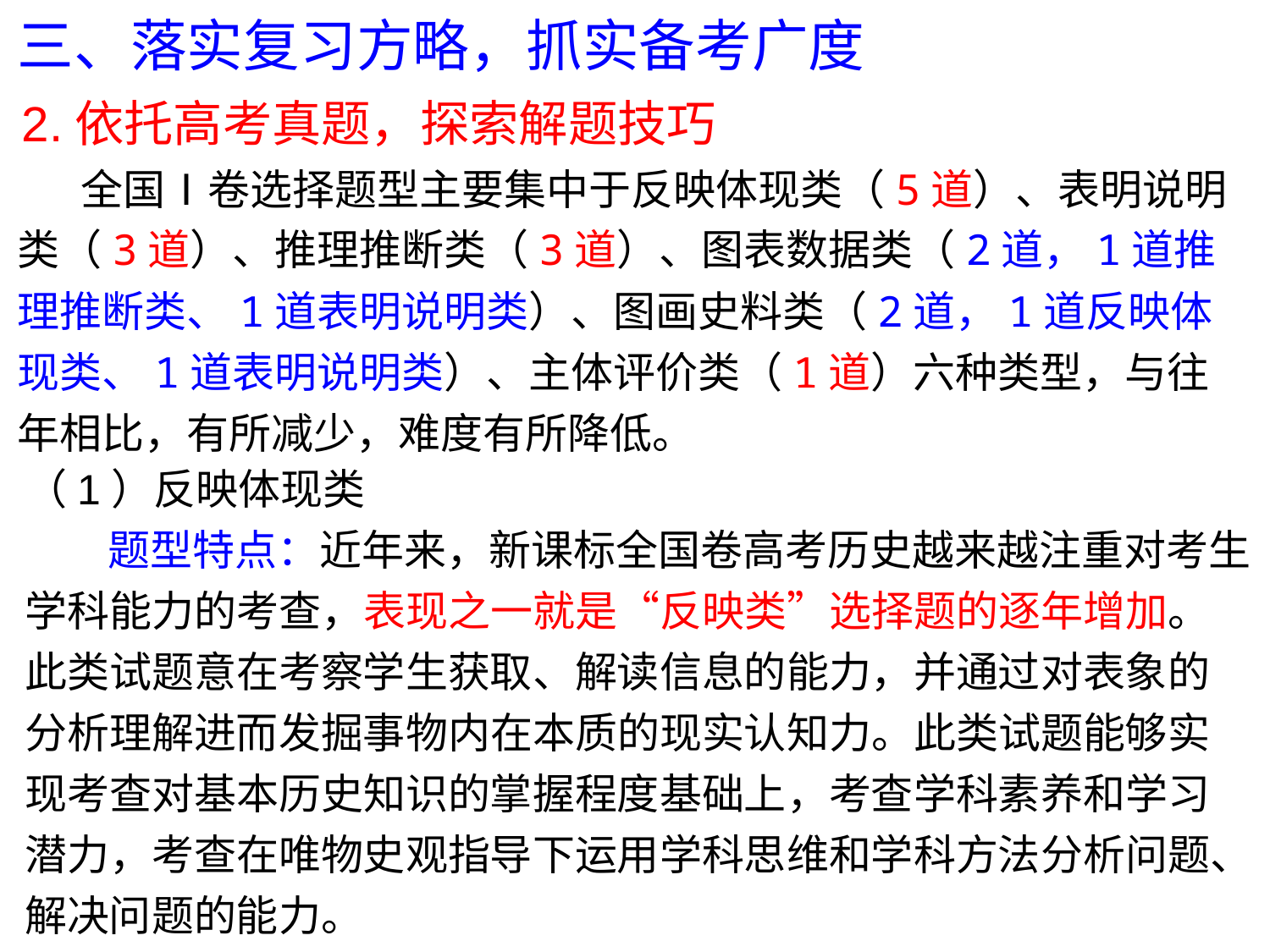

三、落实复习方略，抓实备考广度
2.依托高考真题，探索解题技巧
全国Ⅰ卷选择题型主要集中于反映体现类（5道）、表明说明类（3道）、推理推断类（3道）、图表数据类（2道，1道推理推断类、1道表明说明类）、图画史料类（2道，1道反映体现类、1道表明说明类）、主体评价类（1道）六种类型，与往年相比，有所减少，难度有所降低。
（1）反映体现类
 题型特点：近年来，新课标全国卷高考历史越来越注重对考生学科能力的考查，表现之一就是“反映类”选择题的逐年增加。此类试题意在考察学生获取、解读信息的能力，并通过对表象的分析理解进而发掘事物内在本质的现实认知力。此类试题能够实现考查对基本历史知识的掌握程度基础上，考查学科素养和学习潜力，考查在唯物史观指导下运用学科思维和学科方法分析问题、解决问题的能力。